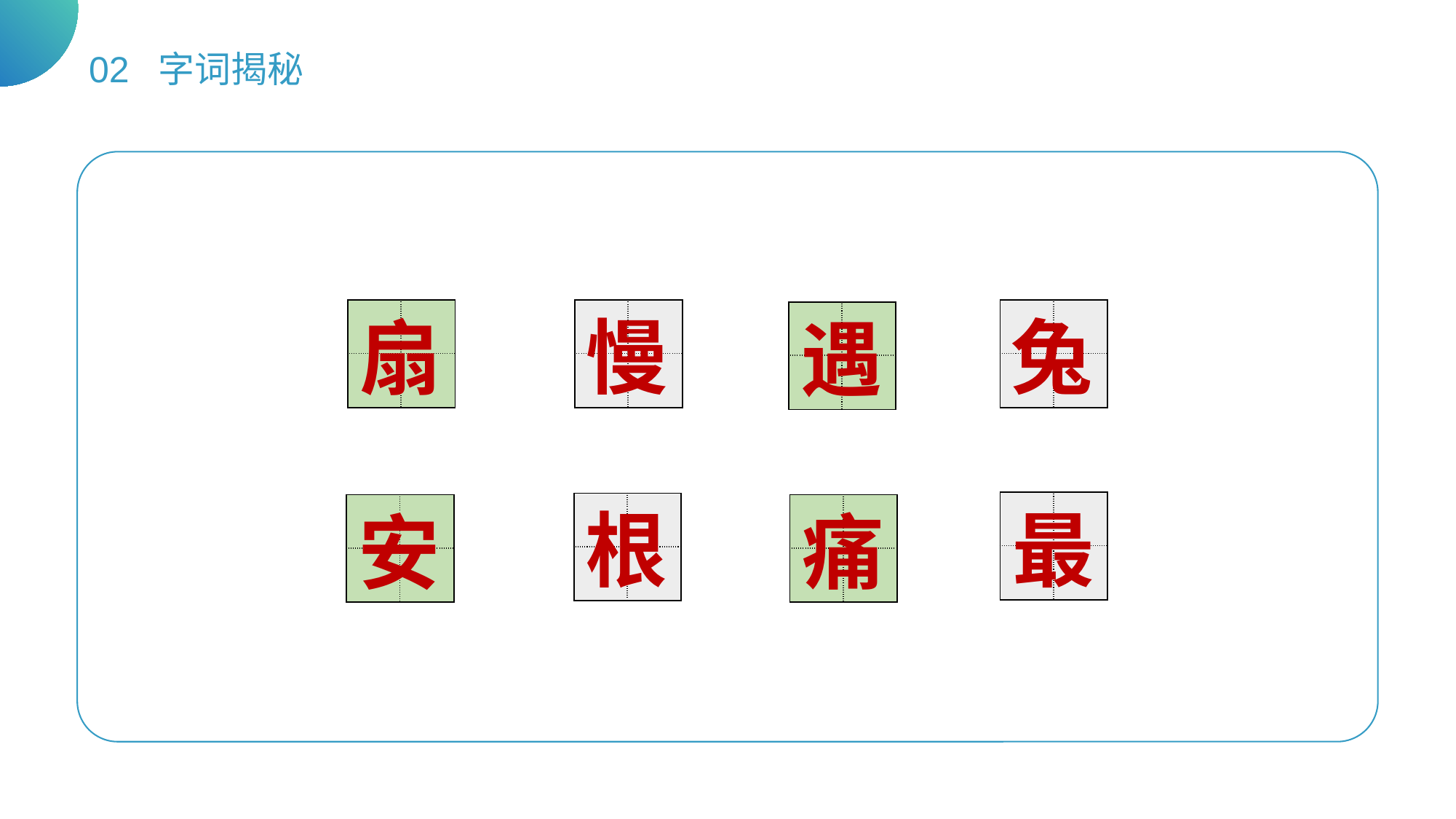

02  字词揭秘
|  |  |
| --- | --- |
|  |  |
|  |  |
| --- | --- |
|  |  |
|  |  |
| --- | --- |
|  |  |
慢
兔
扇
|  |  |
| --- | --- |
|  |  |
遇
|  |  |
| --- | --- |
|  |  |
根
|  |  |
| --- | --- |
|  |  |
最
|  |  |
| --- | --- |
|  |  |
|  |  |
| --- | --- |
|  |  |
安
痛